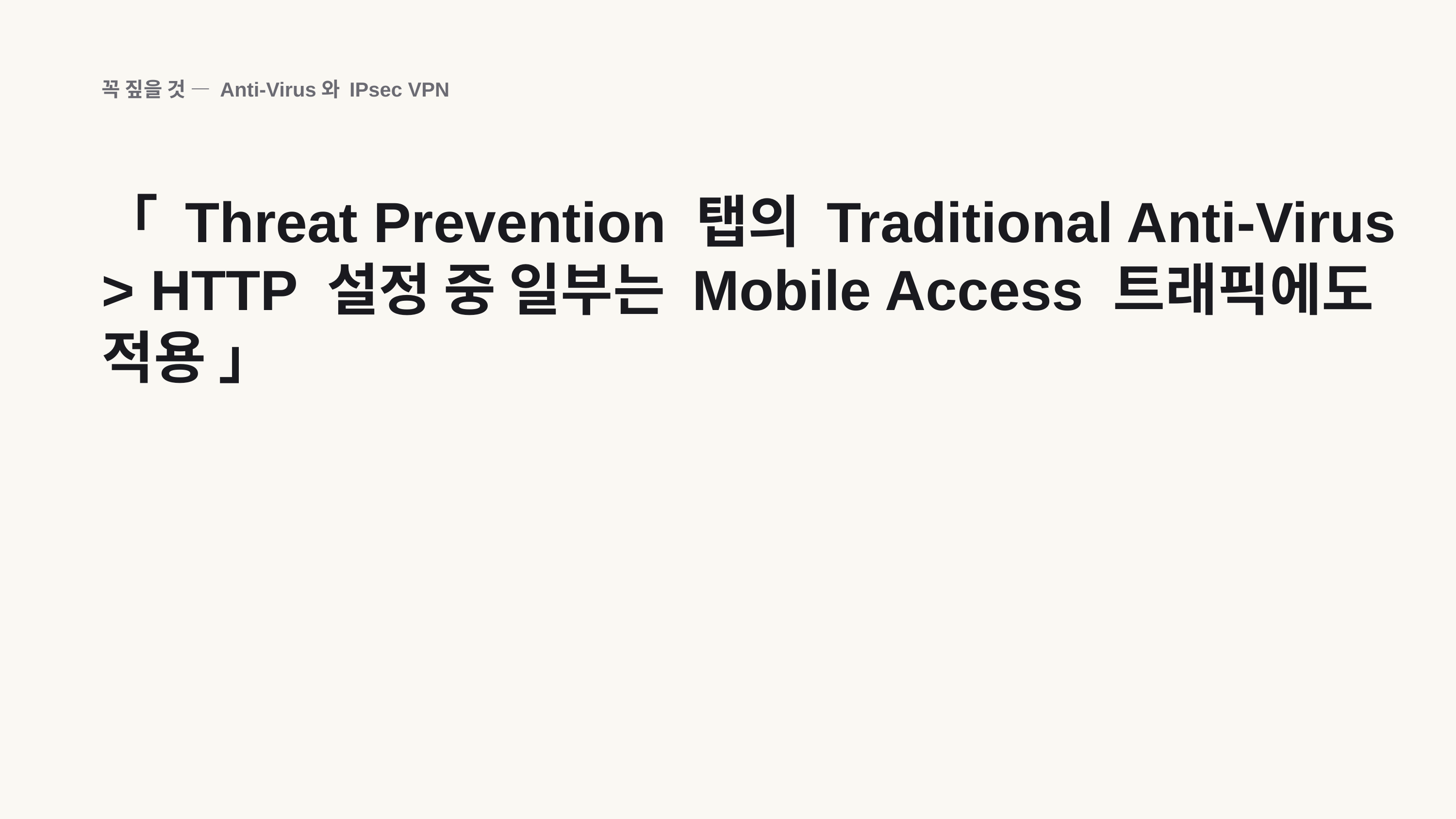

꼭 짚을 것 — Anti-Virus와 IPsec VPN
「 Threat Prevention 탭의 Traditional Anti-Virus > HTTP 설정 중 일부는 Mobile Access 트래픽에도 적용 」